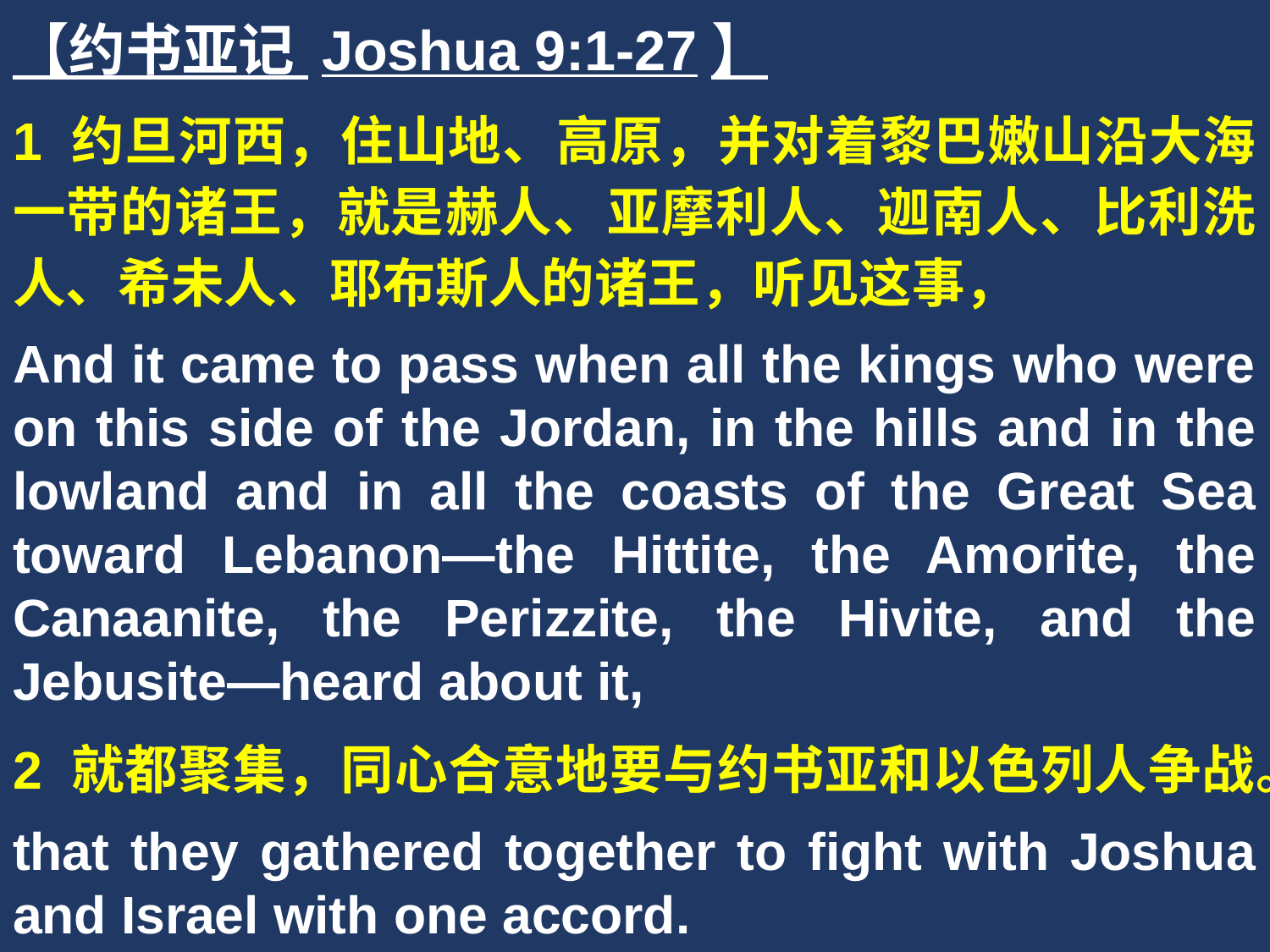

【约书亚记 Joshua 9:1-27】
1 约旦河西，住山地、高原，并对着黎巴嫩山沿大海一带的诸王，就是赫人、亚摩利人、迦南人、比利洗人、希未人、耶布斯人的诸王，听见这事，
And it came to pass when all the kings who were on this side of the Jordan, in the hills and in the lowland and in all the coasts of the Great Sea toward Lebanon—the Hittite, the Amorite, the Canaanite, the Perizzite, the Hivite, and the Jebusite—heard about it,
2 就都聚集，同心合意地要与约书亚和以色列人争战。
that they gathered together to fight with Joshua and Israel with one accord.